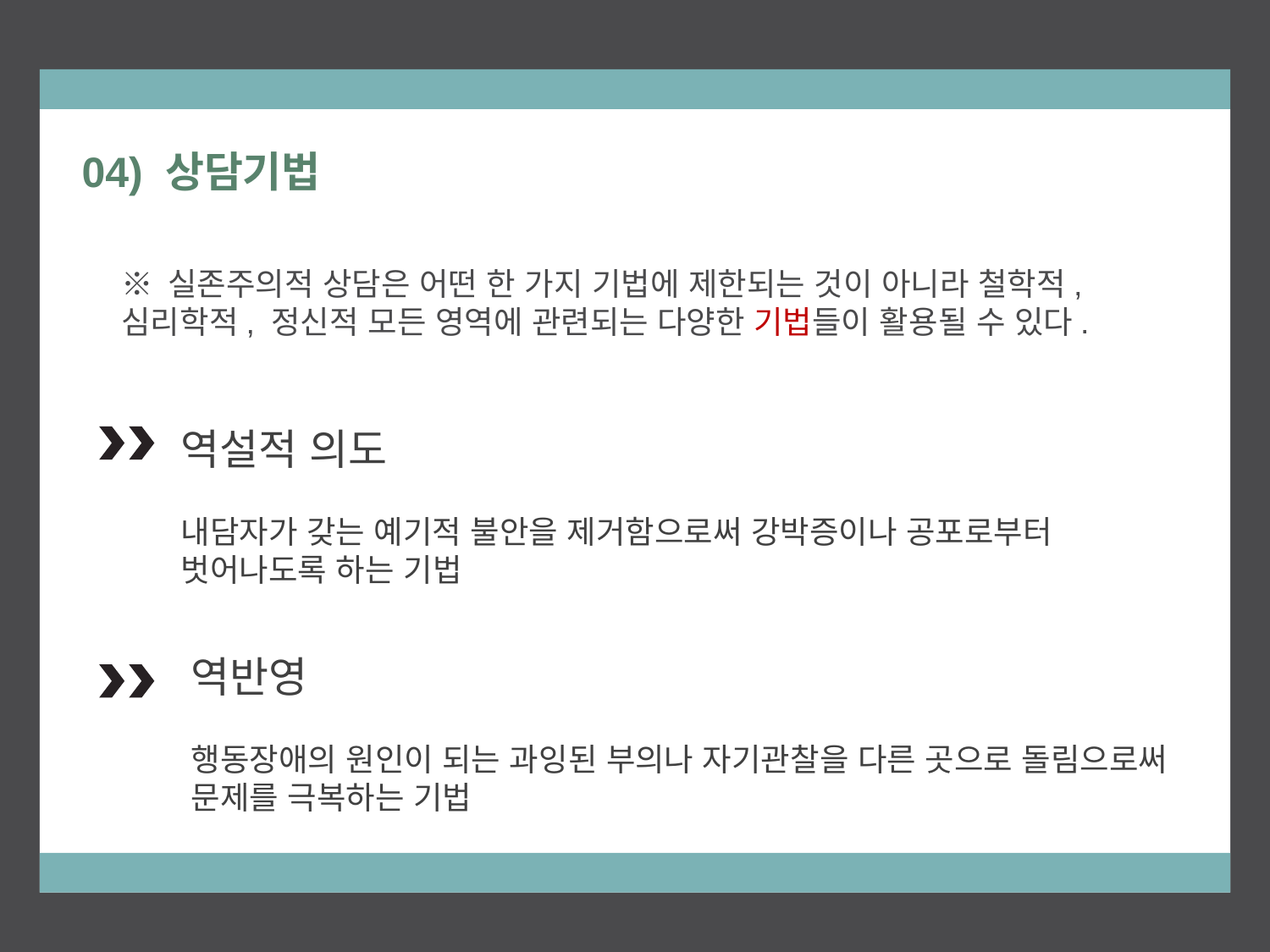

04) 상담기법
※ 실존주의적 상담은 어떤 한 가지 기법에 제한되는 것이 아니라 철학적, 심리학적, 정신적 모든 영역에 관련되는 다양한 기법들이 활용될 수 있다.
역설적 의도

내담자가 갖는 예기적 불안을 제거함으로써 강박증이나 공포로부터 벗어나도록 하는 기법

역반영

행동장애의 원인이 되는 과잉된 부의나 자기관찰을 다른 곳으로 돌림으로써 문제를 극복하는 기법